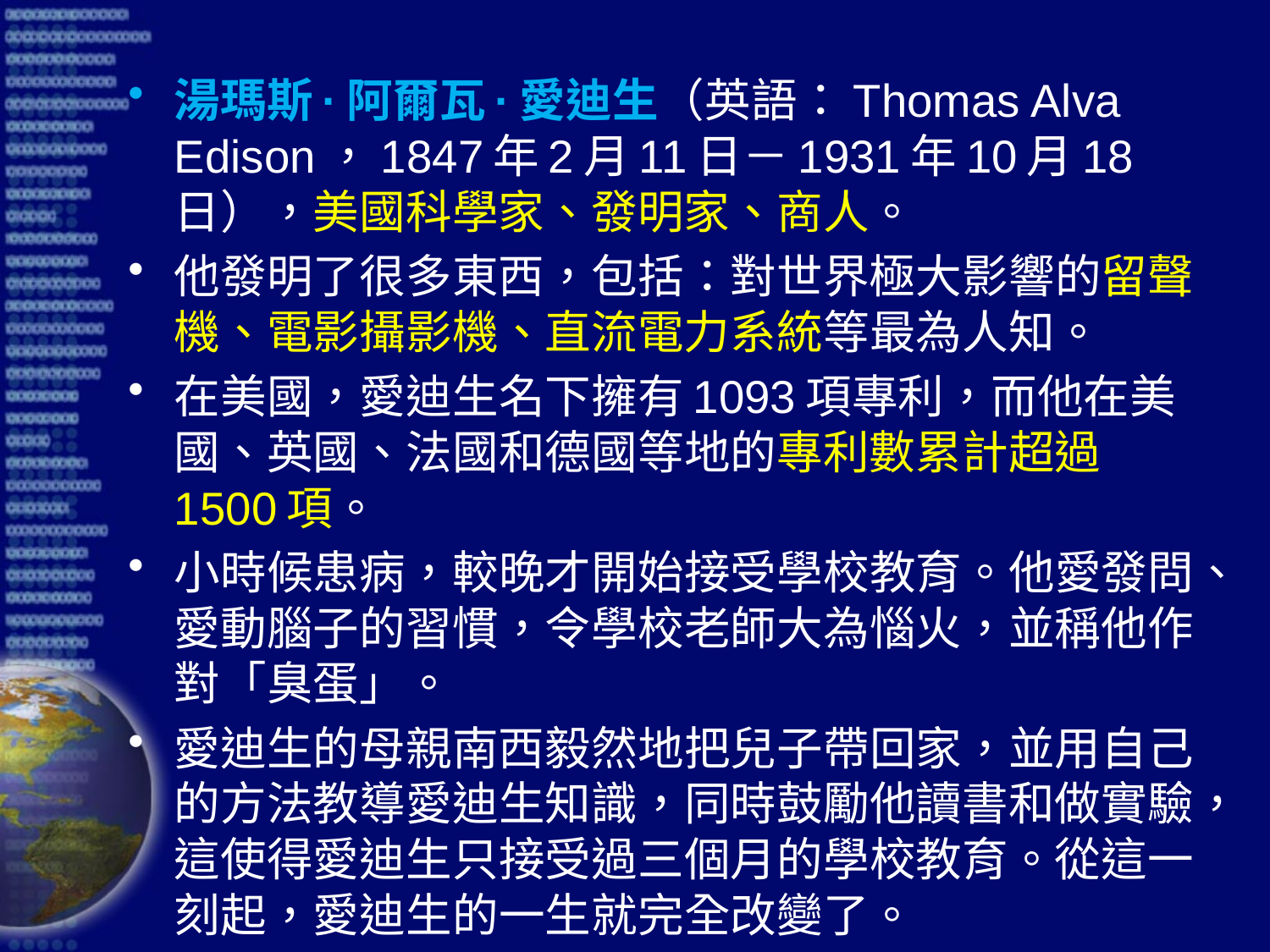

湯瑪斯·阿爾瓦·愛迪生（英語：Thomas Alva Edison，1847年2月11日－1931年10月18日），美國科學家、發明家、商人。
他發明了很多東西，包括：對世界極大影響的留聲機、電影攝影機、直流電力系統等最為人知。
在美國，愛迪生名下擁有1093項專利，而他在美國、英國、法國和德國等地的專利數累計超過1500項。
小時候患病，較晚才開始接受學校教育。他愛發問、愛動腦子的習慣，令學校老師大為惱火，並稱他作對「臭蛋」。
愛迪生的母親南西毅然地把兒子帶回家，並用自己的方法教導愛迪生知識，同時鼓勵他讀書和做實驗，這使得愛迪生只接受過三個月的學校教育。從這一刻起，愛迪生的一生就完全改變了。